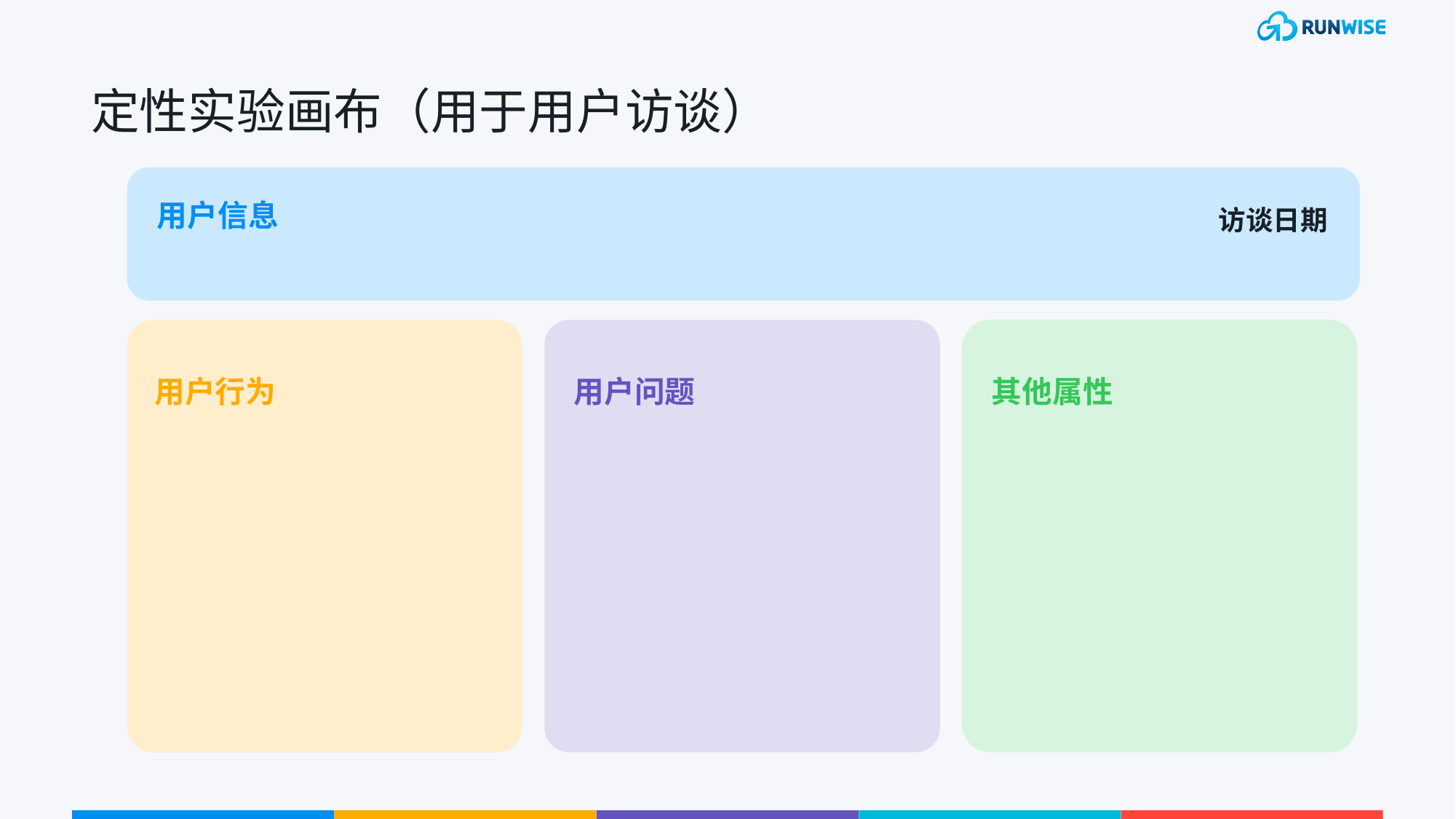

# 定性实验画布（用于用户访谈）

用户信息
访谈日期

用户行为
用户问题
其他属性